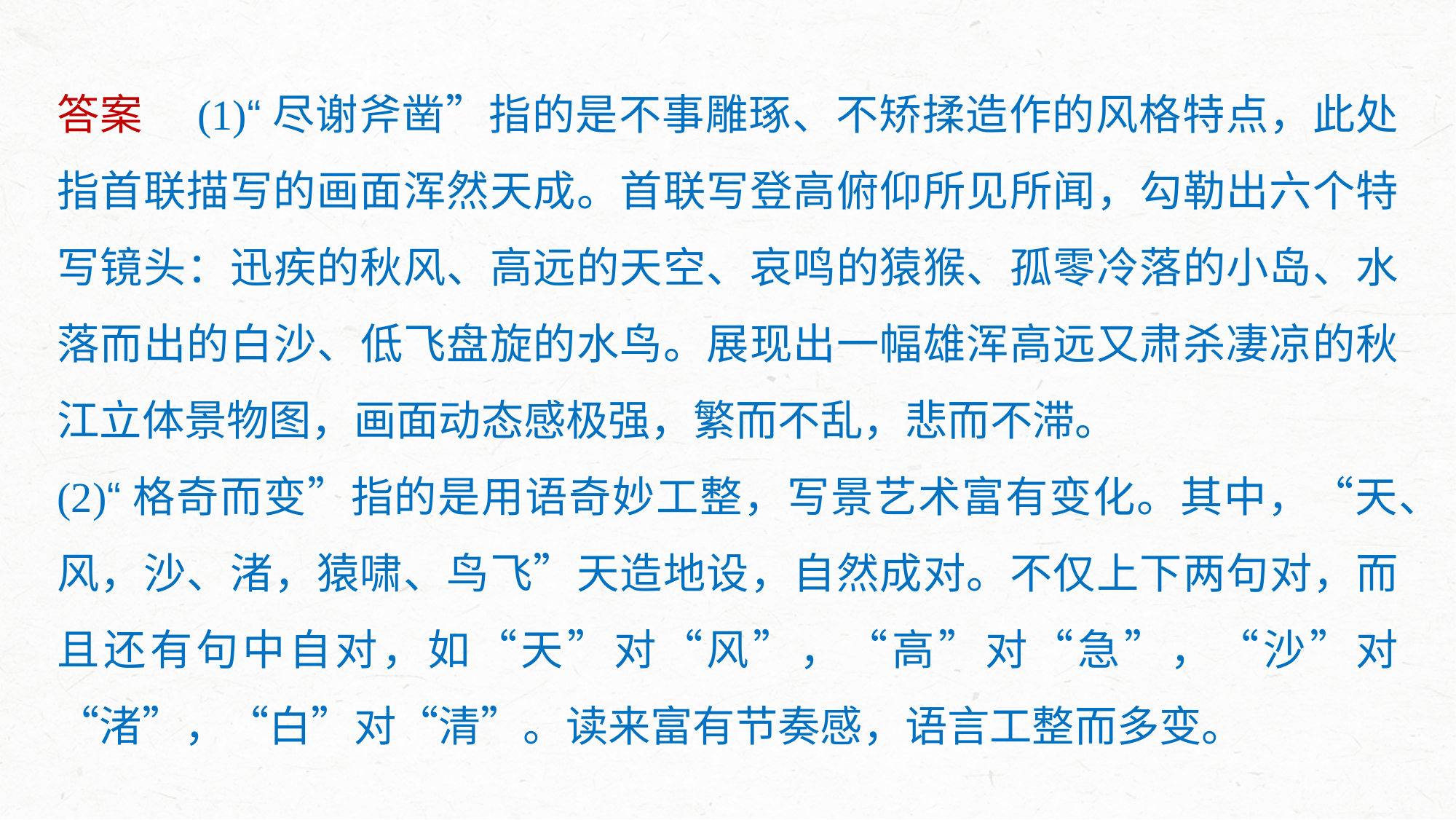

答案　(1)“尽谢斧凿”指的是不事雕琢、不矫揉造作的风格特点，此处指首联描写的画面浑然天成。首联写登高俯仰所见所闻，勾勒出六个特写镜头：迅疾的秋风、高远的天空、哀鸣的猿猴、孤零冷落的小岛、水落而出的白沙、低飞盘旋的水鸟。展现出一幅雄浑高远又肃杀凄凉的秋江立体景物图，画面动态感极强，繁而不乱，悲而不滞。
(2)“格奇而变”指的是用语奇妙工整，写景艺术富有变化。其中，“天、风，沙、渚，猿啸、鸟飞”天造地设，自然成对。不仅上下两句对，而且还有句中自对，如“天”对“风”，“高”对“急”，“沙”对“渚”，“白”对“清”。读来富有节奏感，语言工整而多变。